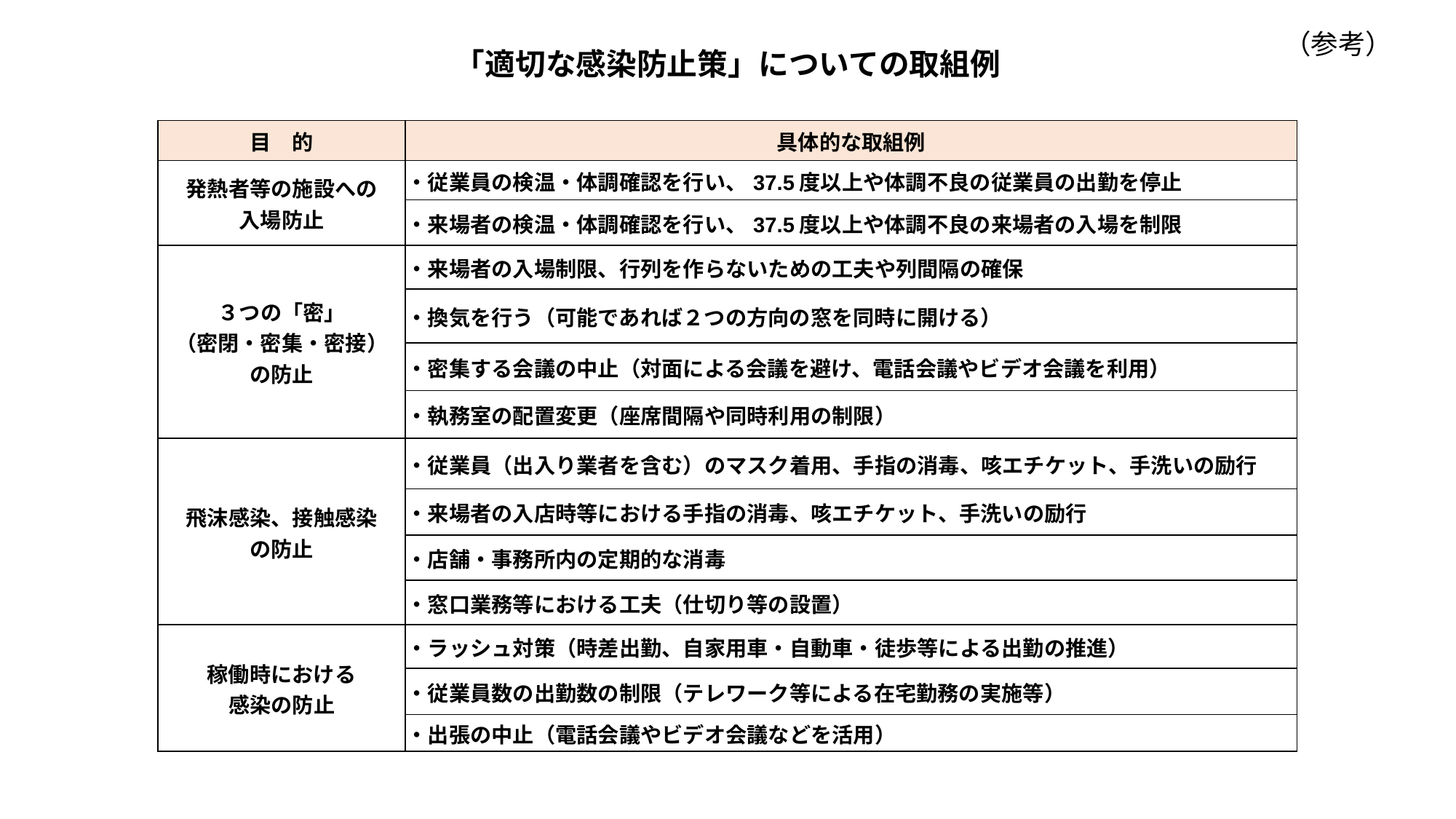

（参考）
# 「適切な感染防止策」についての取組例
| 目　的 | 具体的な取組例 |
| --- | --- |
| 発熱者等の施設への 入場防止 | ・従業員の検温・体調確認を行い、37.5度以上や体調不良の従業員の出勤を停止 |
|  | ・来場者の検温・体調確認を行い、37.5度以上や体調不良の来場者の入場を制限 |
| ３つの「密」 （密閉・密集・密接） の防止 | ・来場者の入場制限、行列を作らないための工夫や列間隔の確保 |
|  | ・換気を行う（可能であれば２つの方向の窓を同時に開ける） |
|  | ・密集する会議の中止（対面による会議を避け、電話会議やビデオ会議を利用） |
|  | ・執務室の配置変更（座席間隔や同時利用の制限） |
| 飛沫感染、接触感染 の防止 | ・従業員（出入り業者を含む）のマスク着用、手指の消毒、咳エチケット、手洗いの励行 |
|  | ・来場者の入店時等における手指の消毒、咳エチケット、手洗いの励行 |
|  | ・店舗・事務所内の定期的な消毒 |
|  | ・窓口業務等における工夫（仕切り等の設置） |
| 稼働時における 感染の防止 | ・ラッシュ対策（時差出勤、自家用車・自動車・徒歩等による出勤の推進） |
|  | ・従業員数の出勤数の制限（テレワーク等による在宅勤務の実施等） |
|  | ・出張の中止（電話会議やビデオ会議などを活用） |